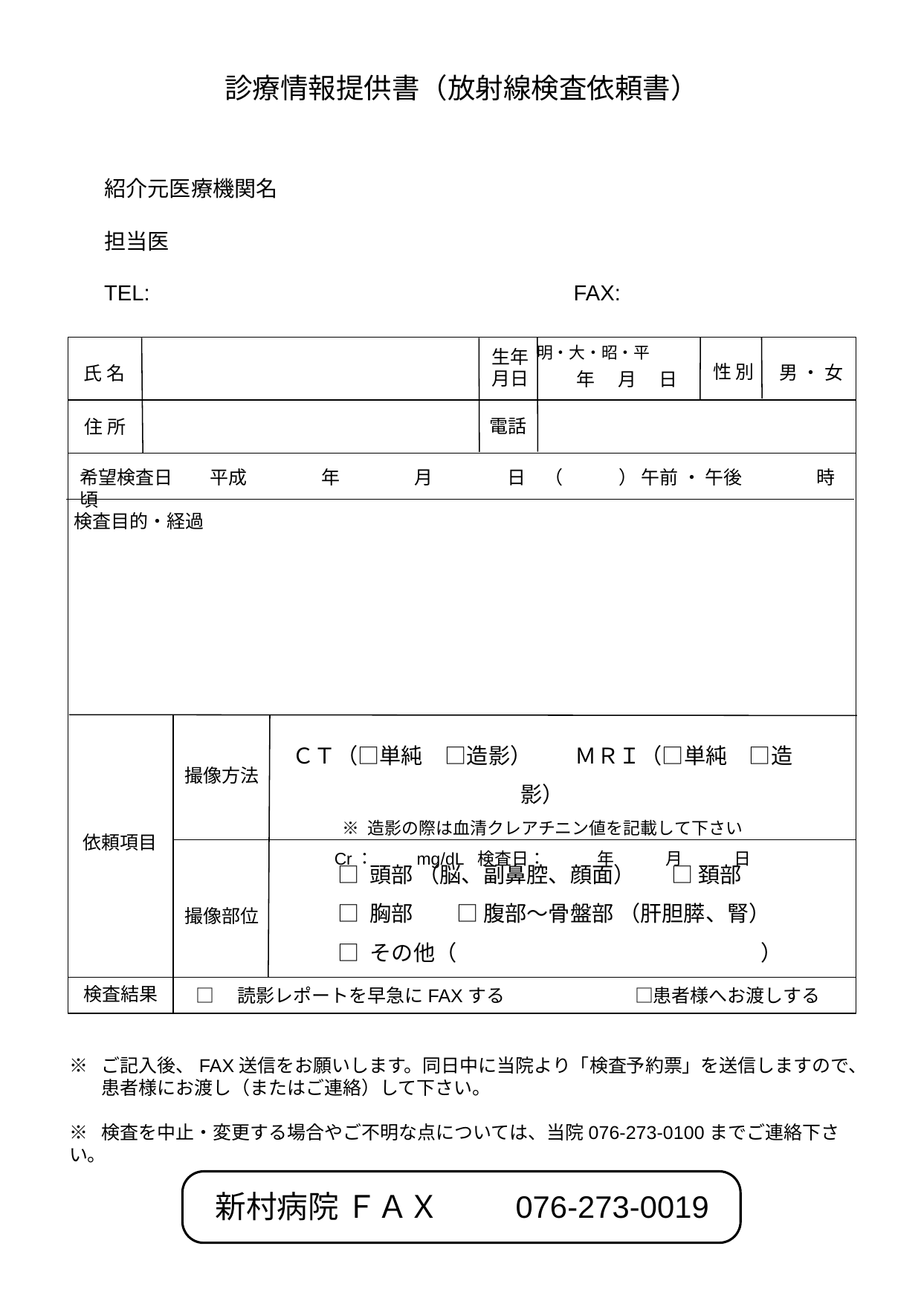

診療情報提供書（放射線検査依頼書）
紹介元医療機関名
担当医
TEL:　　　　　　　　　　　　　　　　　　　FAX:
氏 名
明・大・昭・平
生年
月日
性 別
男 ・ 女
氏 名
　年　 月　 日

電話
住 所

希望検査日　　平成　　　　年　　　　月　　　　日　（　　　） 午前 ・ 午後　　　　時頃
検査目的・経過
ＣＴ（□単純　□造影）　　ＭＲＩ（□単純　□造影）
※ 造影の際は血清クレアチニン値を記載して下さい
Cr：          mg/dL  検査日：　　　年　　　月　　　日
撮像方法
依頼項目
□ 頭部 （脳、副鼻腔、顔面）　   □ 頚部
□ 胸部　　□ 腹部～骨盤部 （肝胆膵、腎）
□ その他（　　　　　　　　　　　　　　）
撮像部位
検査結果
□　読影レポートを早急にFAXする　　　　　　　□患者様へお渡しする
※	ご記入後、FAX送信をお願いします。同日中に当院より「検査予約票」を送信しますので、
	患者様にお渡し（またはご連絡）して下さい。

※	検査を中止・変更する場合やご不明な点については、当院076-273-0100までご連絡下さい。

新村病院 ＦＡＸ　 　076-273-0019